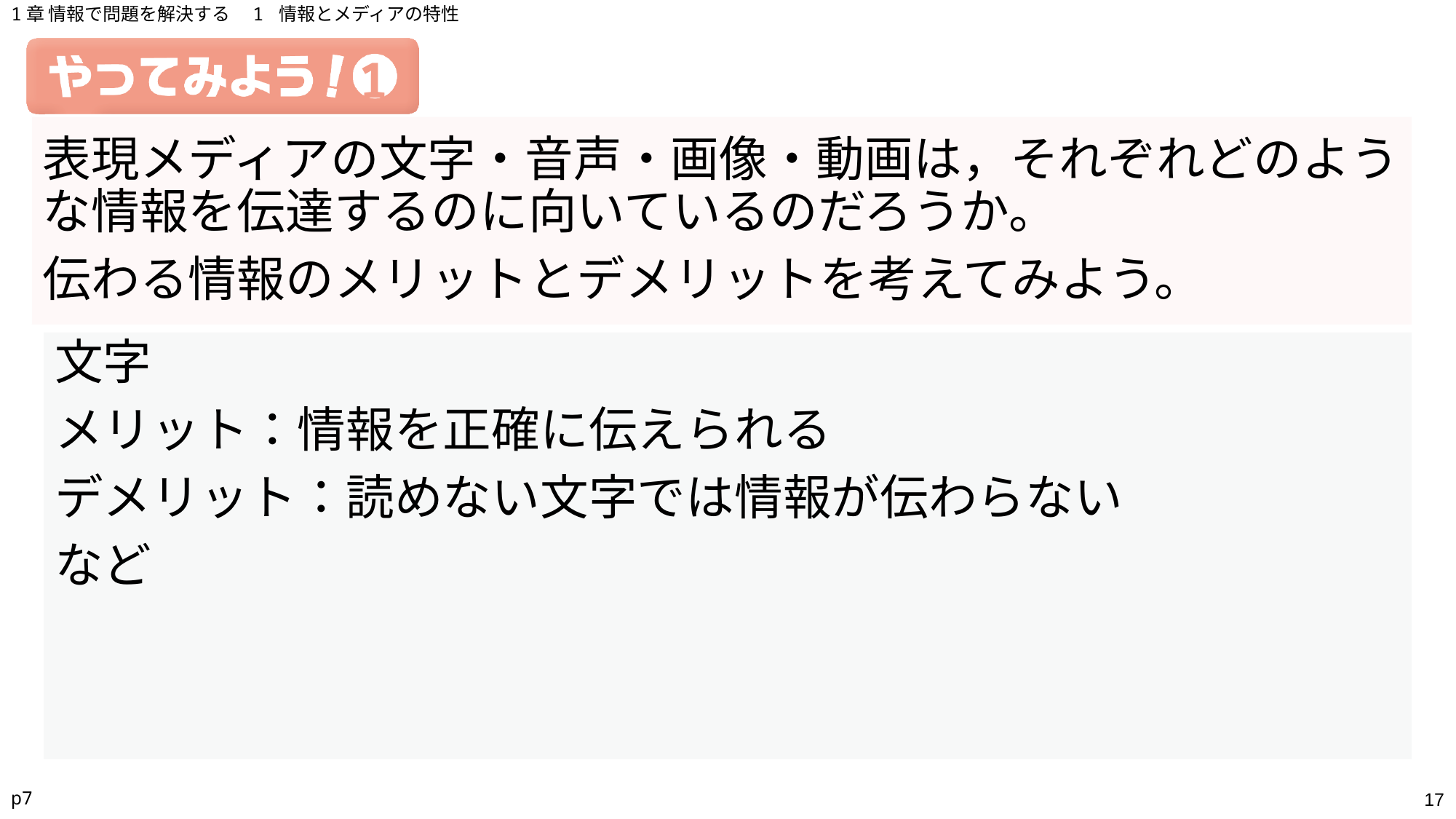

1章 情報で問題を解決する　1 情報とメディアの特性

# 1
表現メディアの文字・音声・画像・動画は，それぞれどのような情報を伝達するのに向いているのだろうか。
伝わる情報のメリットとデメリットを考えてみよう。
文字
メリット：情報を正確に伝えられる
デメリット：読めない文字では情報が伝わらない
など
p7
17